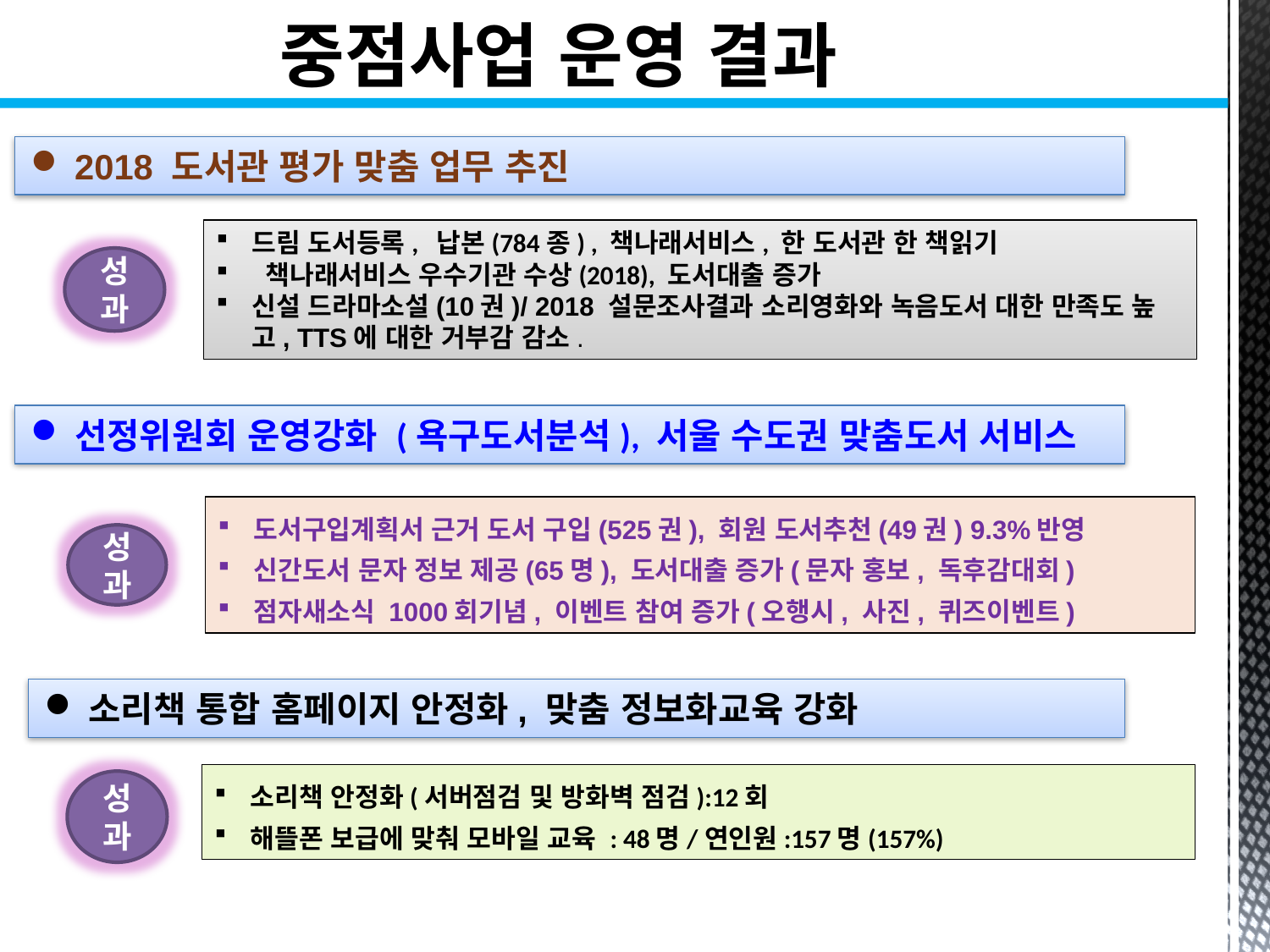

중점사업 운영 결과

2018 도서관 평가 맞춤 업무 추진
드림 도서등록,  납본(784종) , 책나래서비스, 한 도서관 한 책읽기
 책나래서비스 우수기관 수상(2018), 도서대출 증가
신설 드라마소설(10권)/ 2018 설문조사결과 소리영화와 녹음도서 대한 만족도 높고, TTS에 대한 거부감 감소.
성과
선정위원회 운영강화 (욕구도서분석), 서울 수도권 맞춤도서 서비스
도서구입계획서 근거 도서 구입(525권), 회원 도서추천(49권) 9.3%반영
신간도서 문자 정보 제공(65명), 도서대출 증가(문자 홍보, 독후감대회)
점자새소식 1000회기념, 이벤트 참여 증가(오행시, 사진, 퀴즈이벤트)
성과
소리책 통합 홈페이지 안정화, 맞춤 정보화교육 강화
소리책 안정화(서버점검 및 방화벽 점검):12회
해뜰폰 보급에 맞춰 모바일 교육 : 48명/연인원:157명(157%)
성과